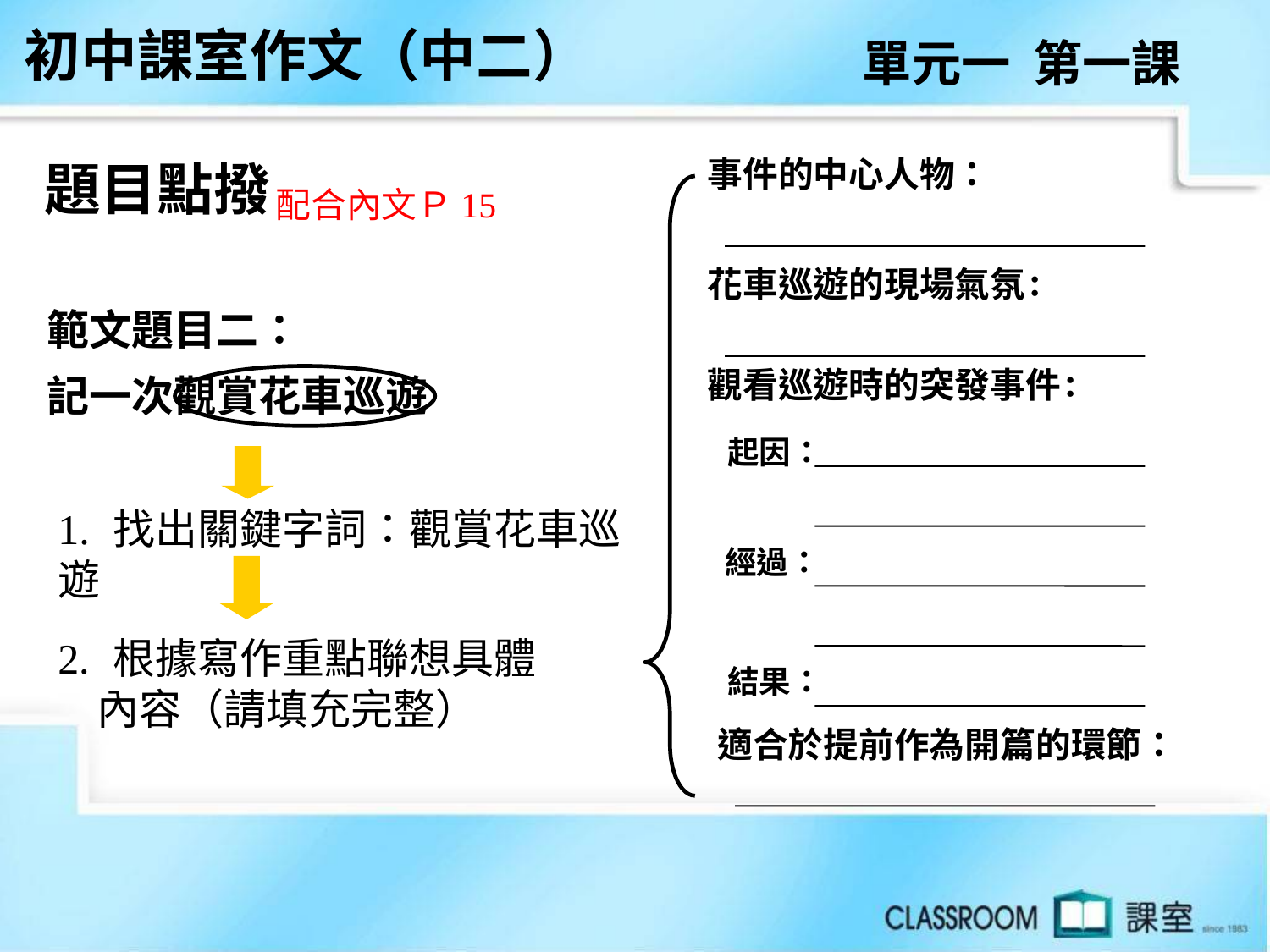

初中課室作文（中二）
單元一  第一課
事件的中心人物：

題目點撥

配合內文Ｐ15

花車巡遊的現場氣氛：
範文題目二：
記一次觀賞花車巡遊
觀看巡遊時的突發事件：

起因：

1. 找出關鍵字詞：觀賞花車巡遊

經過：

2. 根據寫作重點聯想具體
   內容（請填充完整）

結果：

適合於提前作為開篇的環節：